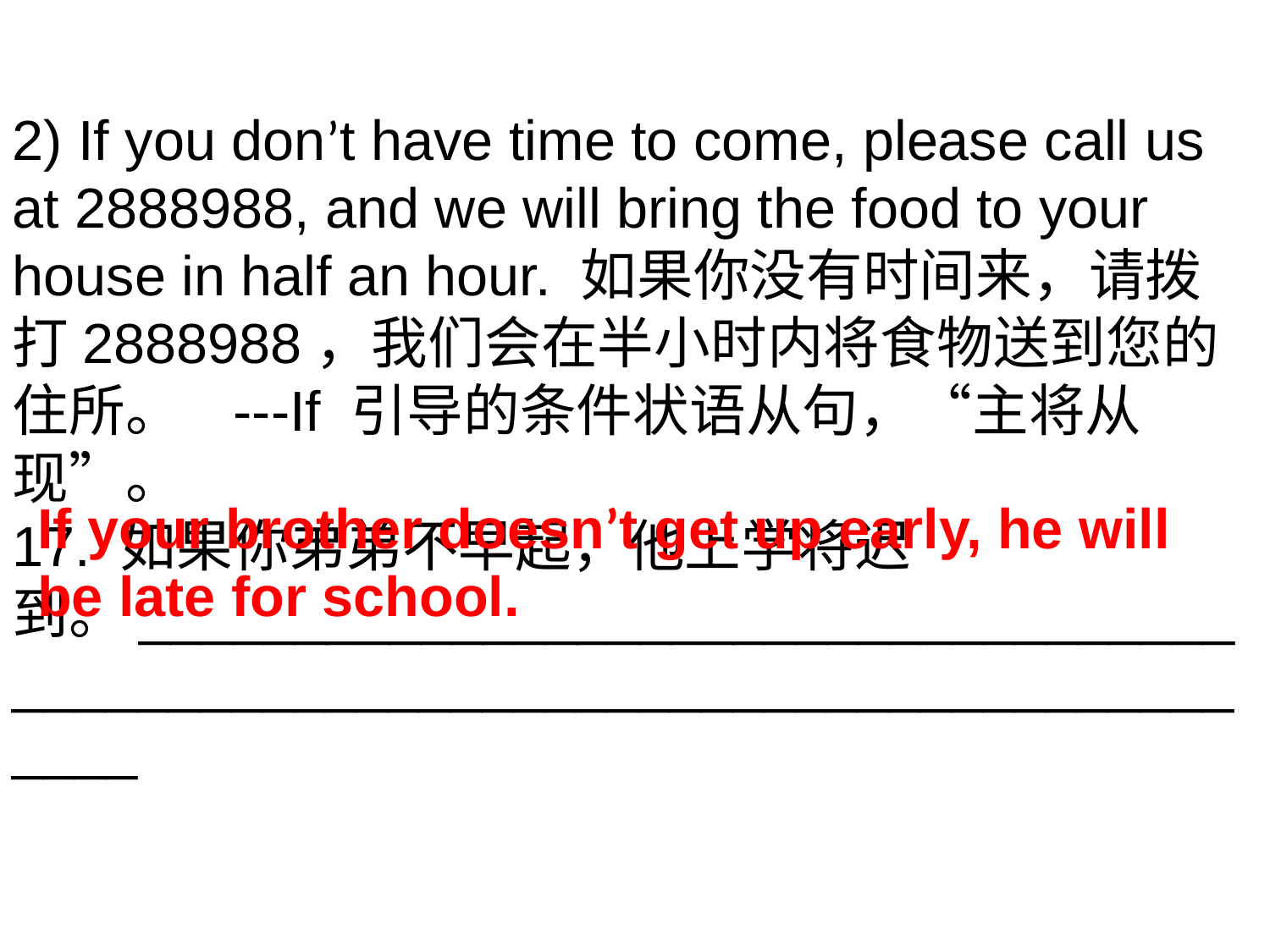

2) If you don’t have time to come, please call us at 2888988, and we will bring the food to your house in half an hour. 如果你没有时间来，请拨打2888988，我们会在半小时内将食物送到您的住所。   ---If 引导的条件状语从句，“主将从现”。
17. 如果你弟弟不早起，他上学将迟到。______________________________________________________________________________
If your brother doesn’t get up early, he will be late for school.